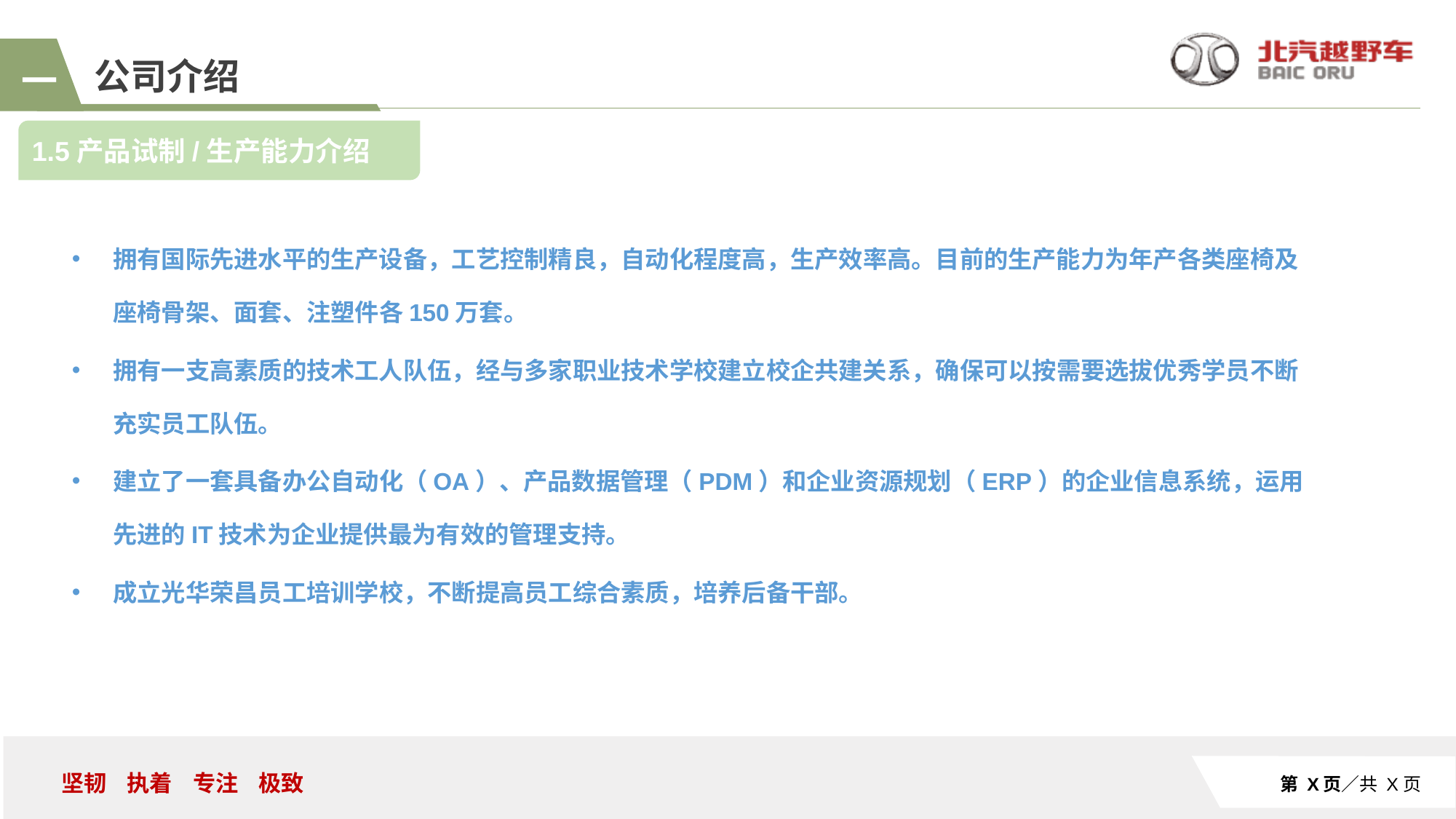

公司介绍
一
1.5产品试制/生产能力介绍
拥有国际先进水平的生产设备，工艺控制精良，自动化程度高，生产效率高。目前的生产能力为年产各类座椅及座椅骨架、面套、注塑件各150万套。
拥有一支高素质的技术工人队伍，经与多家职业技术学校建立校企共建关系，确保可以按需要选拔优秀学员不断充实员工队伍。
建立了一套具备办公自动化（OA）、产品数据管理（PDM）和企业资源规划（ERP）的企业信息系统，运用先进的IT技术为企业提供最为有效的管理支持。
成立光华荣昌员工培训学校，不断提高员工综合素质，培养后备干部。
第 X页／共 X页